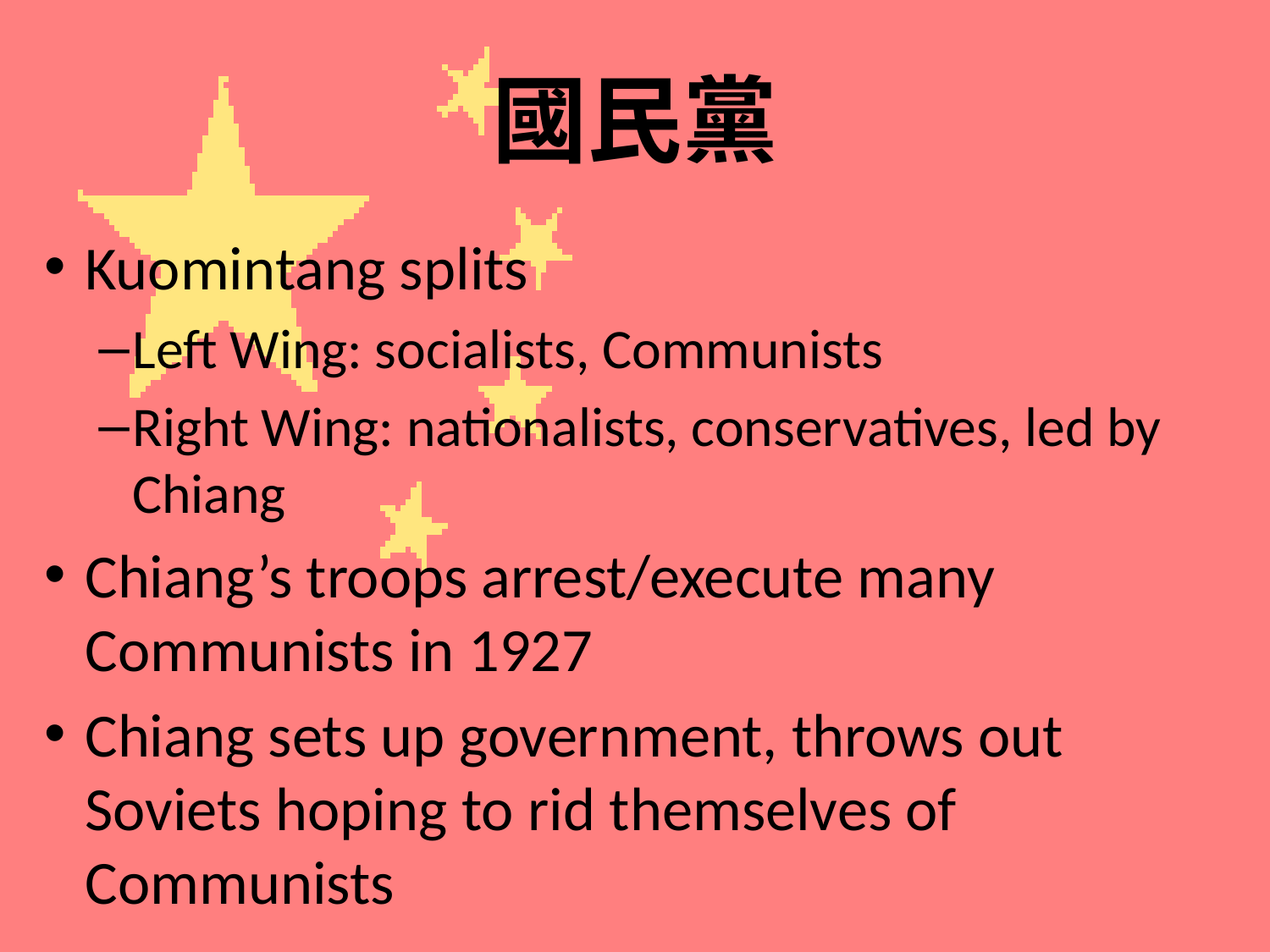

# 國民黨
Kuomintang splits
Left Wing: socialists, Communists
Right Wing: nationalists, conservatives, led by Chiang
Chiang’s troops arrest/execute many Communists in 1927
Chiang sets up government, throws out Soviets hoping to rid themselves of Communists